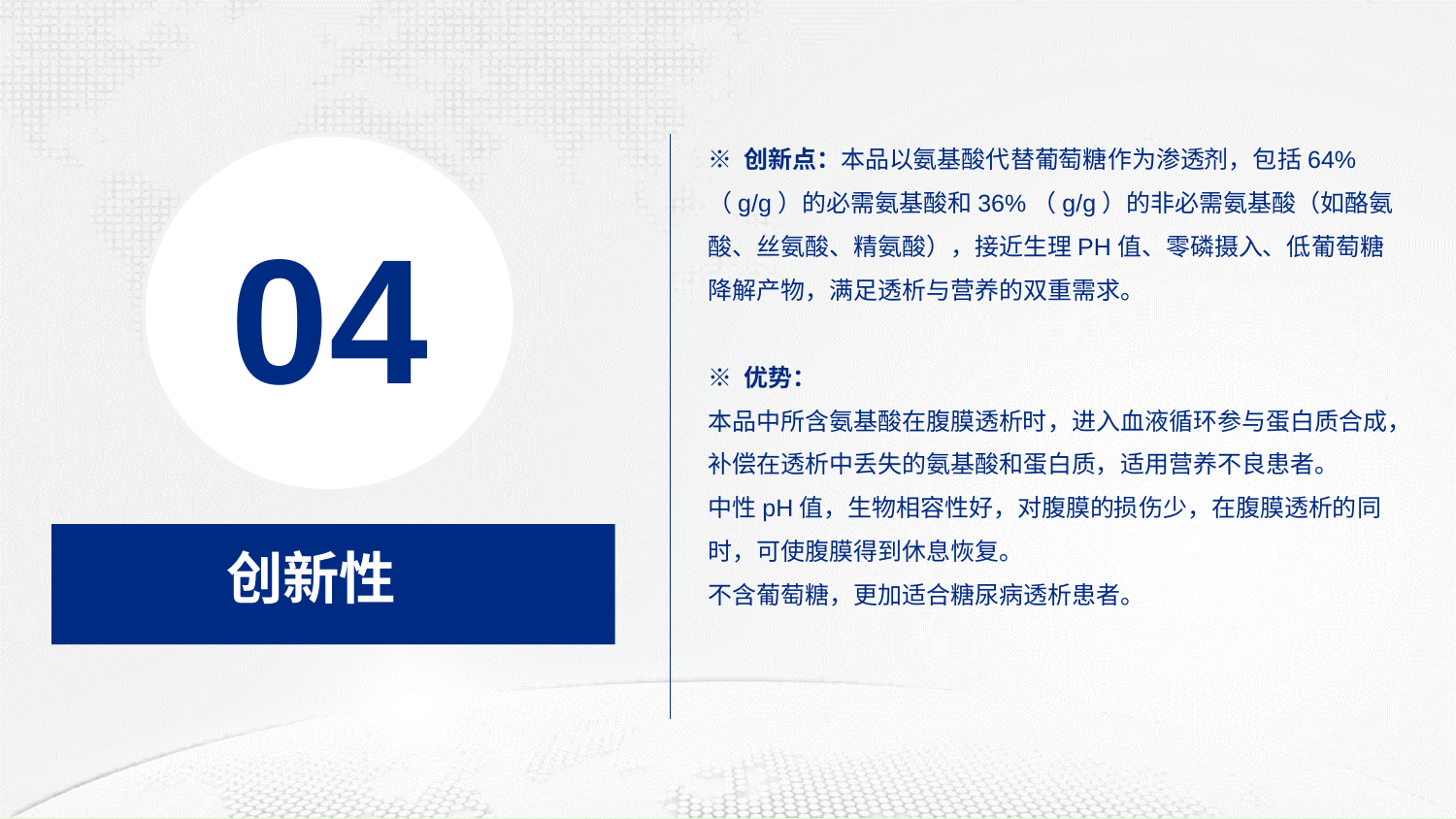

※ 创新点：本品以氨基酸代替葡萄糖作为渗透剂，包括64%（g/g）的必需氨基酸和36%（g/g）的非必需氨基酸（如酪氨酸、丝氨酸、精氨酸），接近生理PH值、零磷摄入、低葡萄糖降解产物，满足透析与营养的双重需求。

※ 优势：
本品中所含氨基酸在腹膜透析时，进入血液循环参与蛋白质合成，补偿在透析中丢失的氨基酸和蛋白质，适用营养不良患者。
中性pH值，生物相容性好，对腹膜的损伤少，在腹膜透析的同时，可使腹膜得到休息恢复。
不含葡萄糖，更加适合糖尿病透析患者。

04

创新性